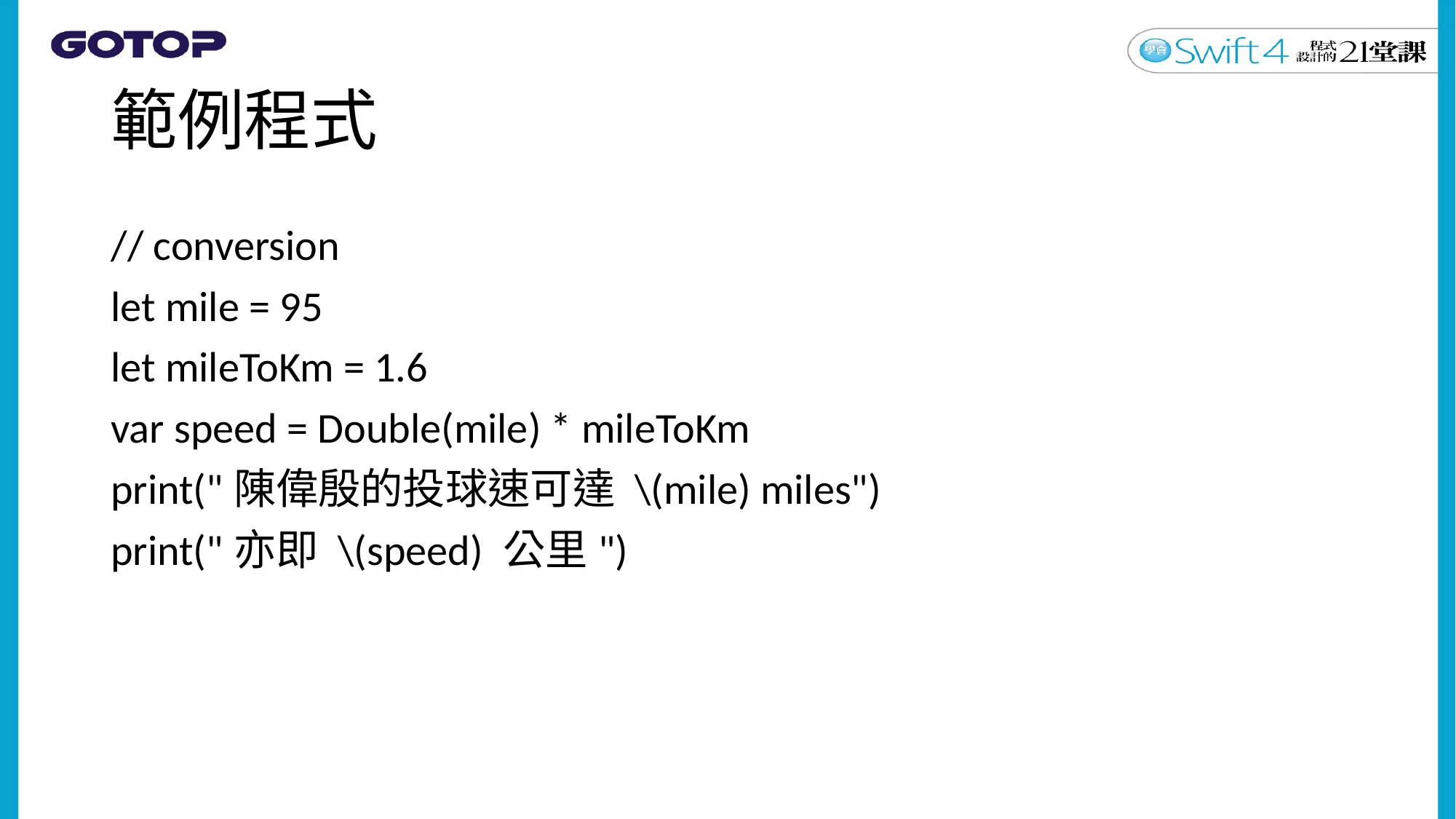

# 範例程式
// conversion
let mile = 95
let mileToKm = 1.6
var speed = Double(mile) * mileToKm
print("陳偉殷的投球速可達 \(mile) miles")
print("亦即 \(speed) 公里")